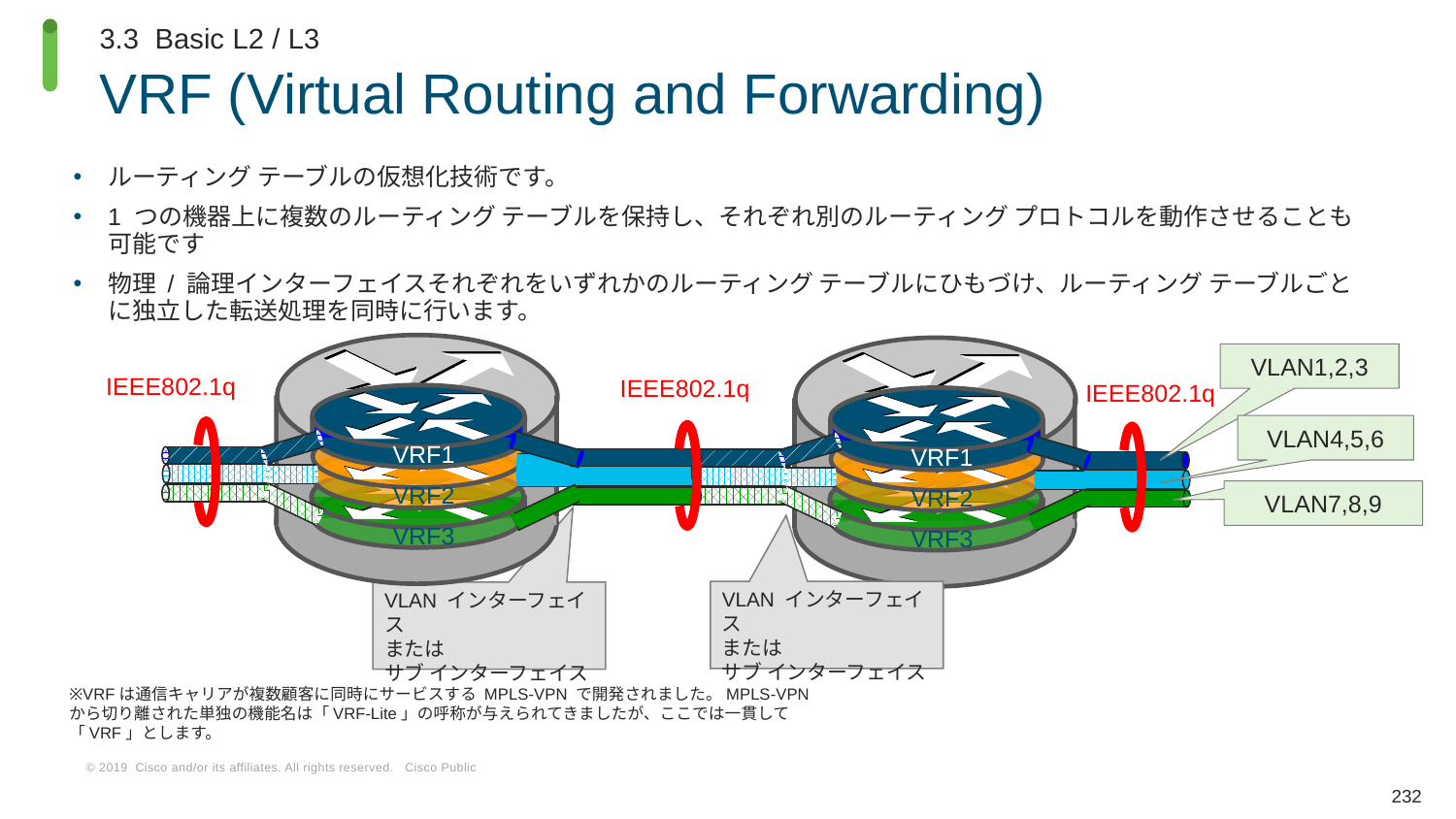

3.3  Basic L2 / L3
# VRF (Virtual Routing and Forwarding)
ルーティング テーブルの仮想化技術です。
1 つの機器上に複数のルーティング テーブルを保持し、それぞれ別のルーティング プロトコルを動作させることも可能です
物理 / 論理インターフェイスそれぞれをいずれかのルーティング テーブルにひもづけ、ルーティング テーブルごとに独立した転送処理を同時に行います。

VLAN1,2,3
IEEE802.1q
IEEE802.1q
IEEE802.1q

VLAN4,5,6

VRF1

VRF1

VRF2
VRF2
VLAN7,8,9

VRF3
VRF3
VLAN インターフェイス
または
サブ インターフェイス
VLAN インターフェイス
または
サブ インターフェイス
※VRFは通信キャリアが複数顧客に同時にサービスする MPLS-VPN で開発されました。MPLS-VPN から切り離された単独の機能名は「VRF-Lite」の呼称が与えられてきましたが、ここでは一貫して「VRF」とします。
232